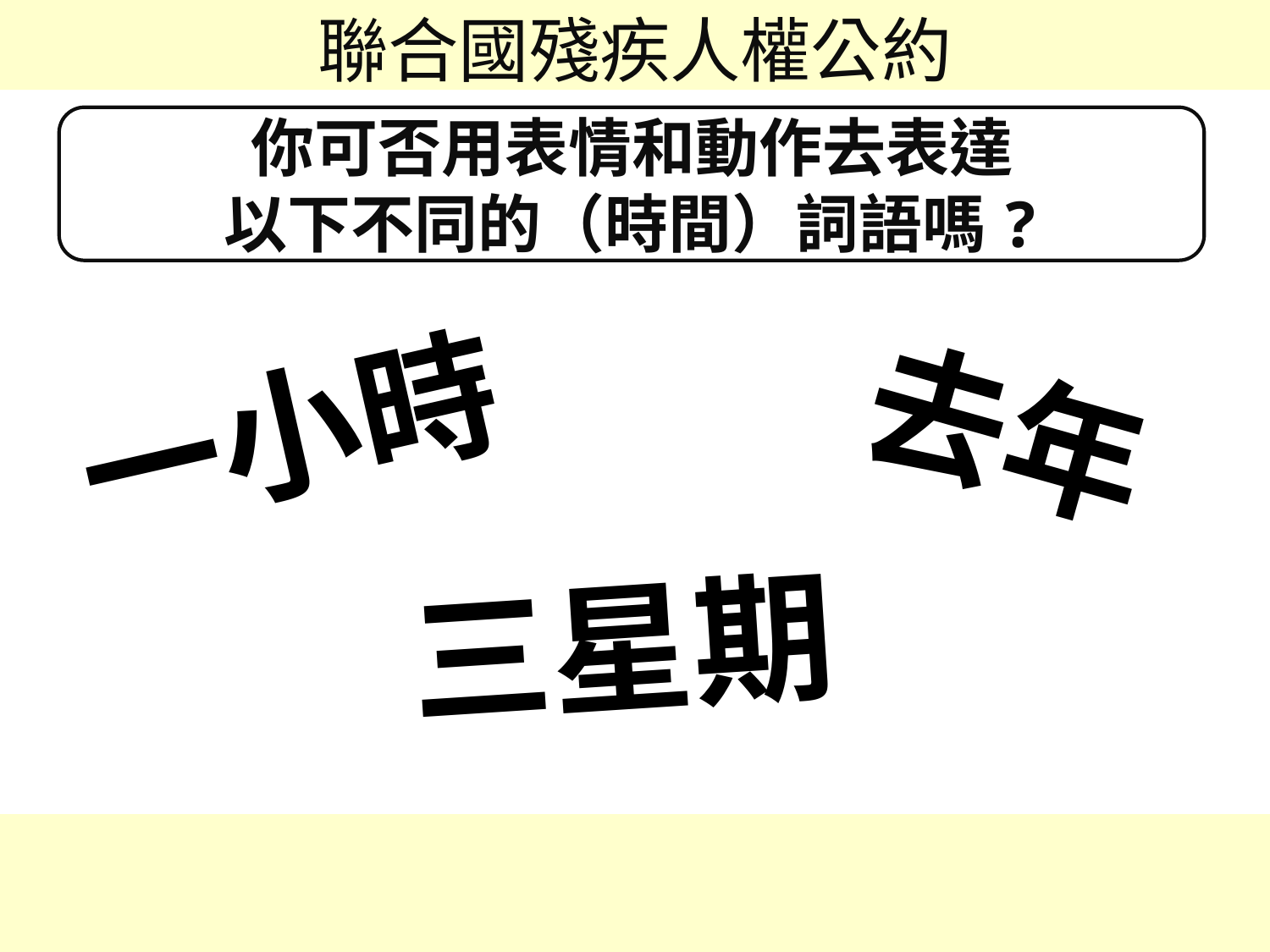

聯合國殘疾人權公約
你可否用表情和動作去表達
以下不同的（時間）詞語嗎?
一小時
去年
三星期